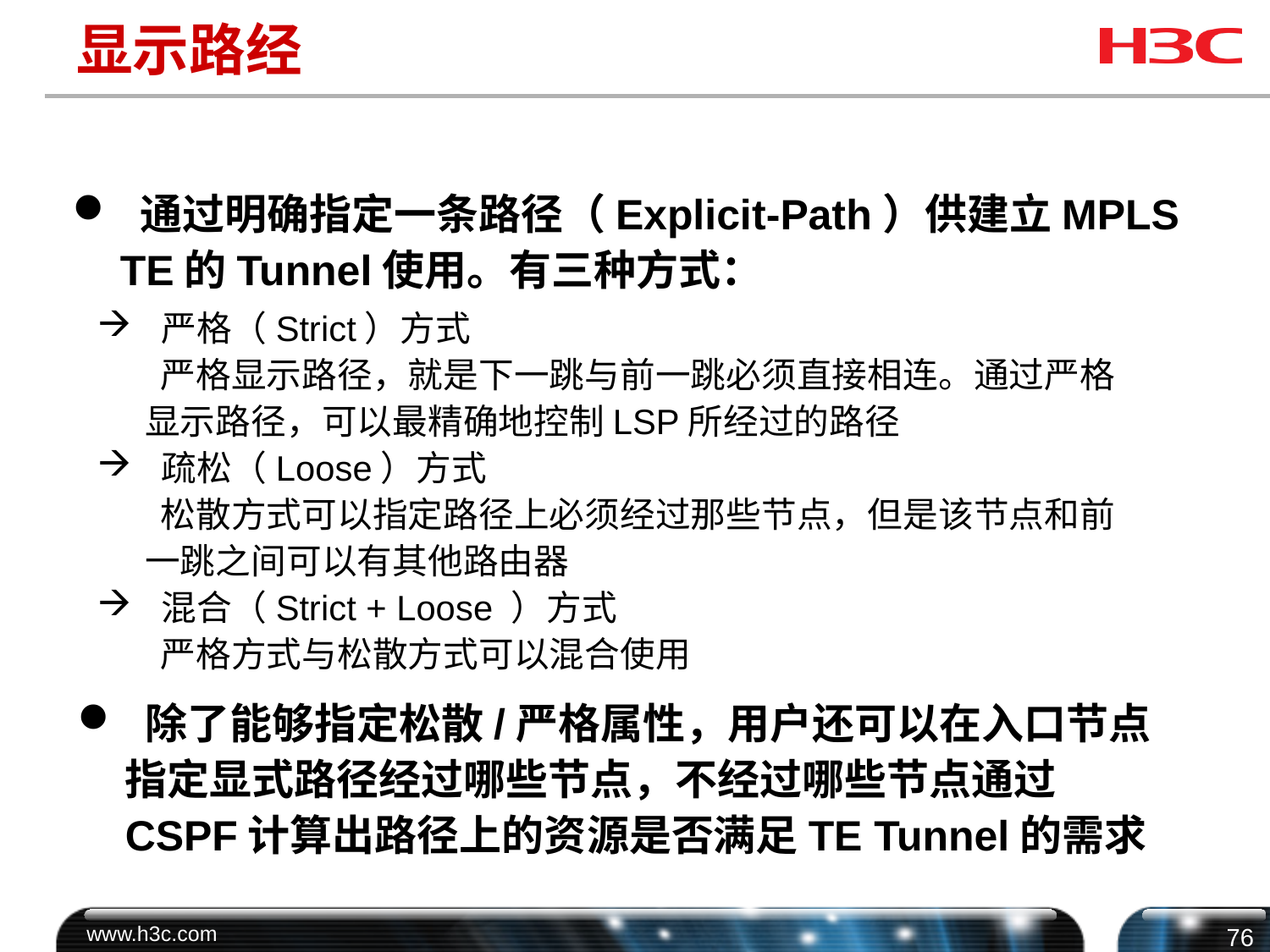

# 显示路经
 通过明确指定一条路径（Explicit-Path）供建立MPLS TE的Tunnel使用。有三种方式：
 严格（Strict）方式
       严格显示路径，就是下一跳与前一跳必须直接相连。通过严格显示路径，可以最精确地控制LSP所经过的路径
 疏松（Loose）方式
       松散方式可以指定路径上必须经过那些节点，但是该节点和前一跳之间可以有其他路由器
 混合（Strict + Loose ）方式
       严格方式与松散方式可以混合使用

 除了能够指定松散/严格属性，用户还可以在入口节点指定显式路径经过哪些节点，不经过哪些节点通过CSPF计算出路径上的资源是否满足TE Tunnel的需求